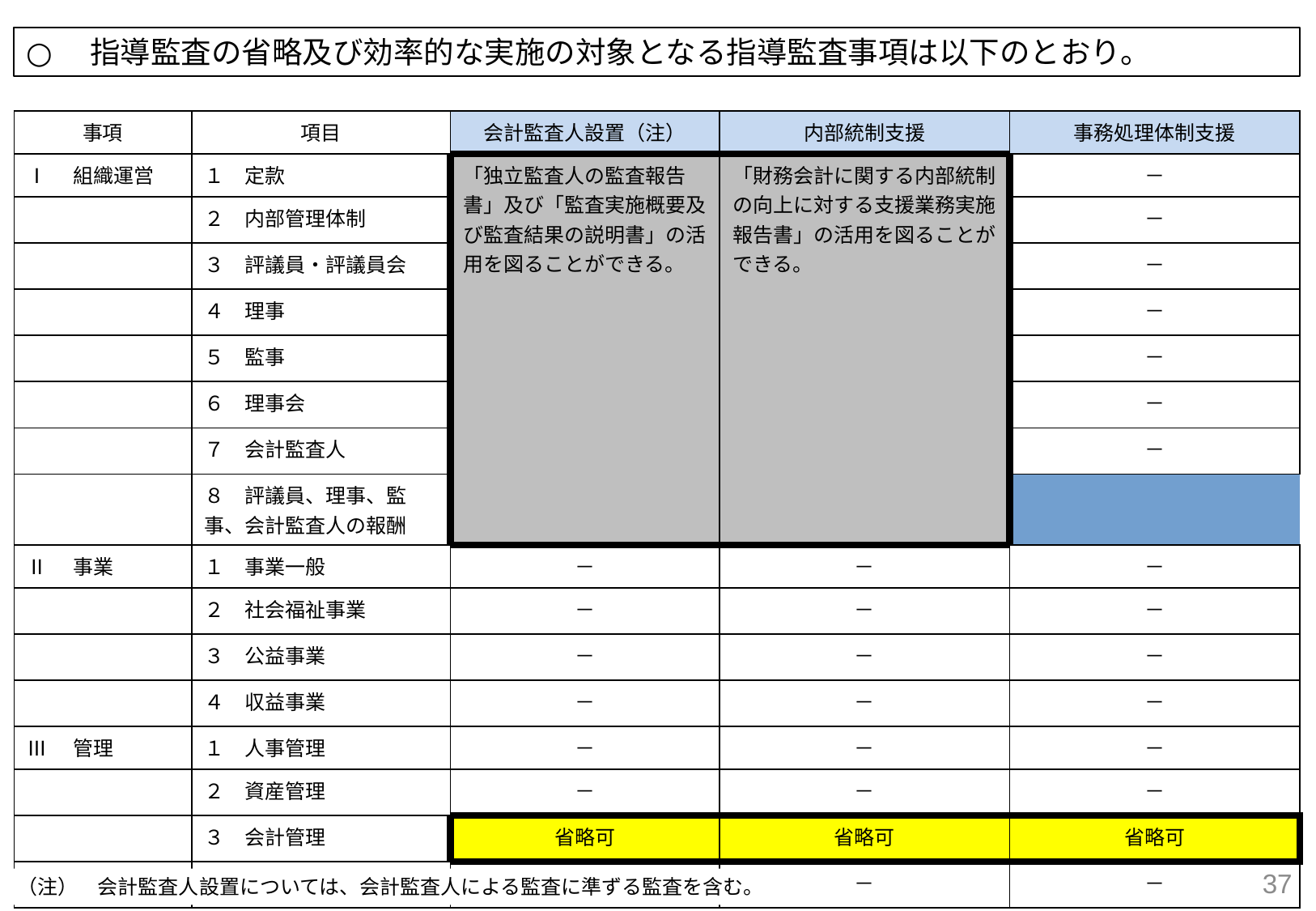

○　指導監査の省略及び効率的な実施の対象となる指導監査事項は以下のとおり。
| 事項 | 項目 | 会計監査人設置（注） | 内部統制支援 | 事務処理体制支援 |
| --- | --- | --- | --- | --- |
| Ⅰ　組織運営 | １　定款 | 「独立監査人の監査報告書」及び「監査実施概要及び監査結果の説明書」の活用を図ることができる。 | 「財務会計に関する内部統制の向上に対する支援業務実施報告書」の活用を図ることができる。 | － |
|  | ２　内部管理体制 |  |  | － |
|  | ３　評議員・評議員会 |  |  | － |
|  | ４　理事 |  |  | － |
|  | ５　監事 |  |  | － |
|  | ６　理事会 |  |  | － |
|  | ７　会計監査人 |  |  | － |
|  | ８　評議員、理事、監事、会計監査人の報酬 | － |
| Ⅱ　事業 | １　事業一般 | － | － | － |
|  | ２　社会福祉事業 | － | － | － |
|  | ３　公益事業 | － | － | － |
|  | ４　収益事業 | － | － | － |
| Ⅲ　管理 | １　人事管理 | － | － | － |
|  | ２　資産管理 | － | － | － |
|  | ３　会計管理 | 省略可 | 省略可 | 省略可 |
|  | ４　その他 | － | － | － |
37
（注）　会計監査人設置については、会計監査人による監査に準ずる監査を含む。